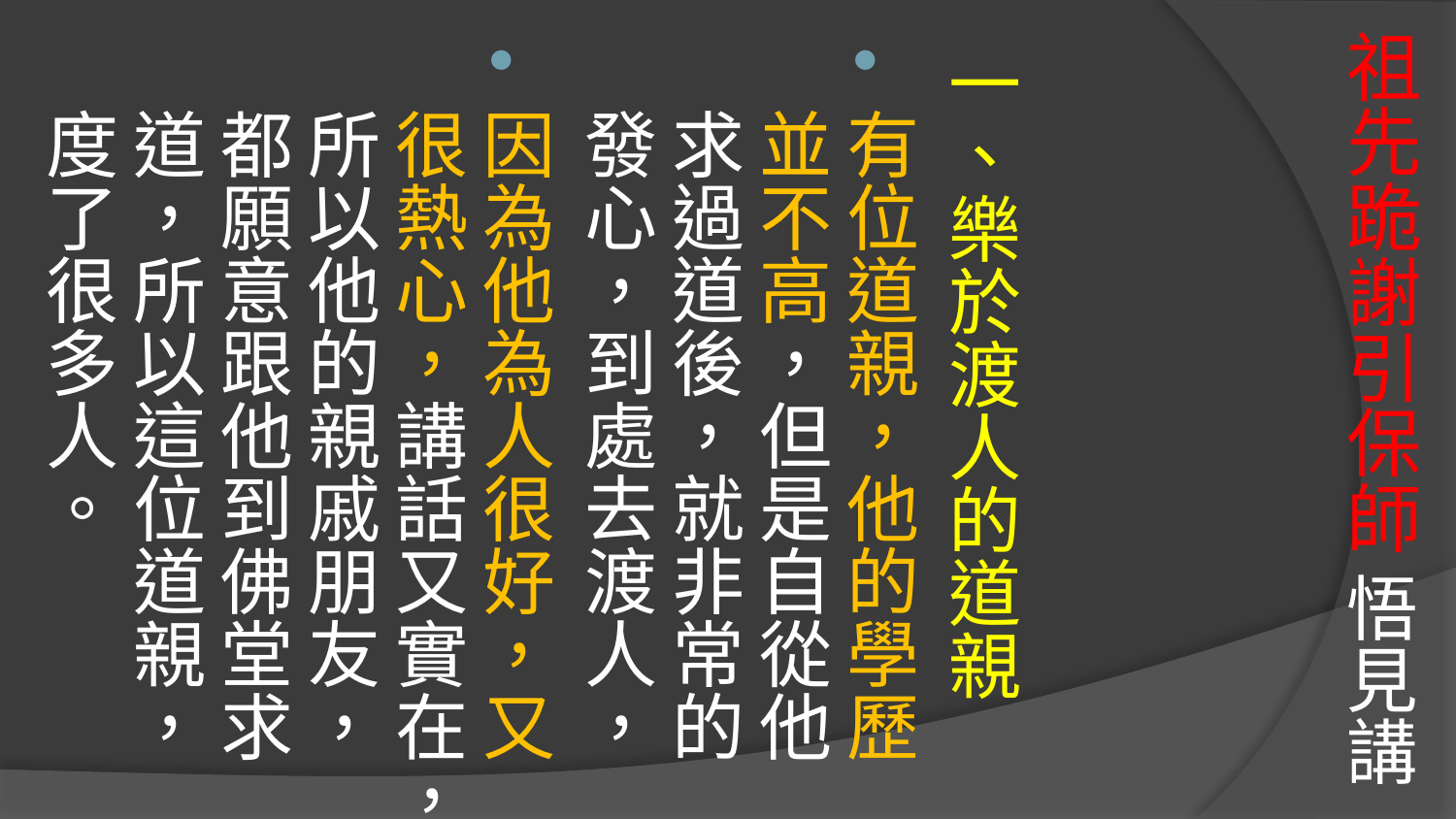

# 祖先跪謝引保師 悟見講
一、樂於渡人的道親
有位道親，他的學歷並不高，但是自從他求過道後，就非常的發心，到處去渡人，
因為他為人很好，又很熱心，講話又實在，所以他的親戚朋友，都願意跟他到佛堂求道，所以這位道親，度了很多人。